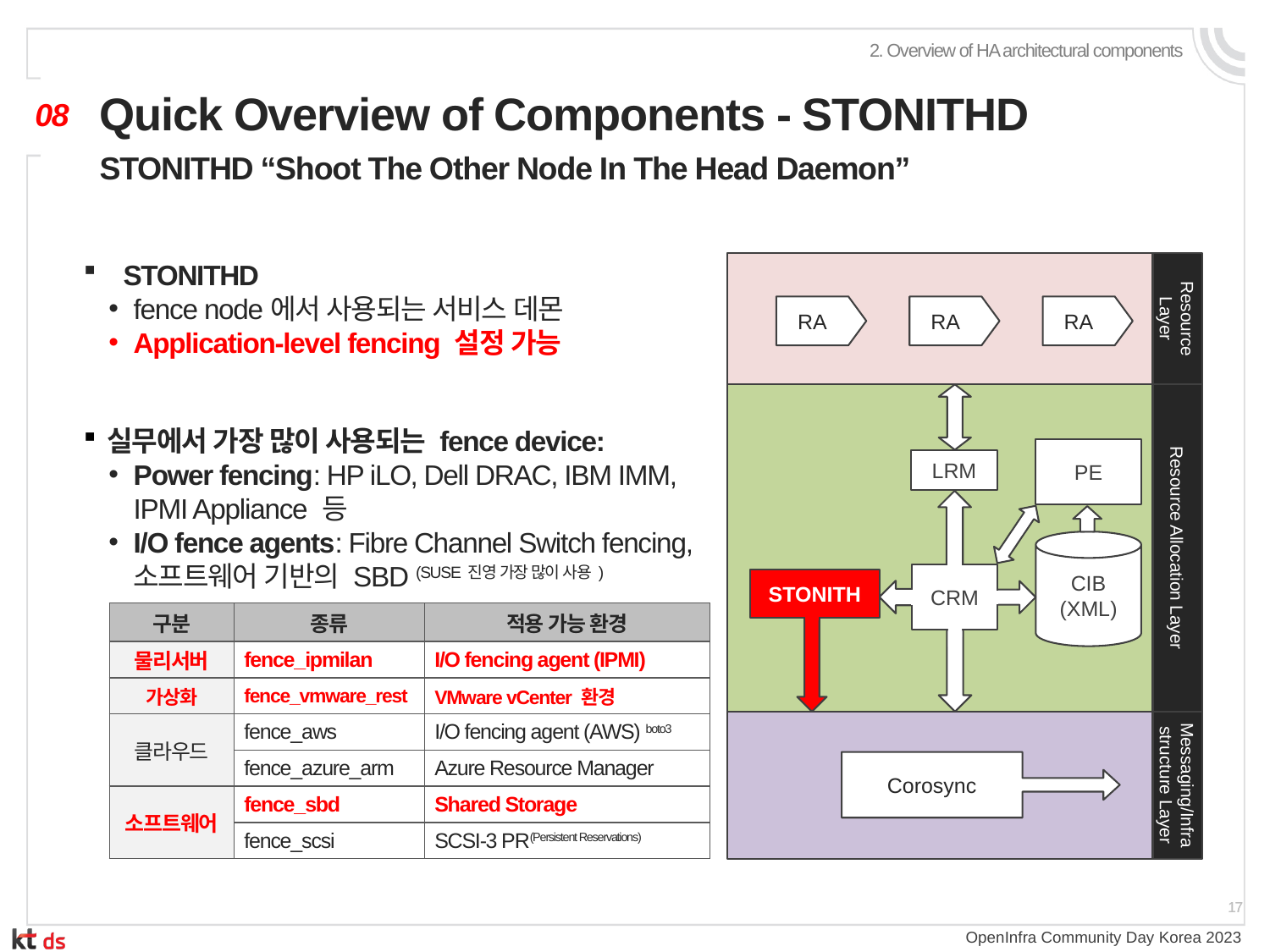

2. Overview of HA architectural components
# Quick Overview of Components - STONITHD
08
STONITHD “Shoot The Other Node In The Head Daemon”
STONITHD
fence node에서 사용되는 서비스 데몬
Application-level fencing 설정 가능

실무에서 가장 많이 사용되는 fence device:
Power fencing: HP iLO, Dell DRAC, IBM IMM, IPMI Appliance 등
I/O fence agents: Fibre Channel Switch fencing, 소프트웨어 기반의 SBD (SUSE진영 가장 많이 사용)

RA
RA
RA
Resource Layer

PE
LRM

Resource Allocation Layer
CIB
(XML)
CRM
STONITH

| 구분 | 종류 | 적용 가능 환경 |
| --- | --- | --- |
| 물리서버 | fence\_ipmilan | I/O fencing agent (IPMI) |
| 가상화 | fence\_vmware\_rest | VMware vCenter 환경 |
| 클라우드 | fence\_aws | I/O fencing agent (AWS) boto3 |
|  | fence\_azure\_arm | Azure Resource Manager |
| 소프트웨어 | fence\_sbd | Shared Storage |
|  | fence\_scsi | SCSI-3 PR(Persistent Reservations) |

Corosync
Messaging/Infra structure Layer